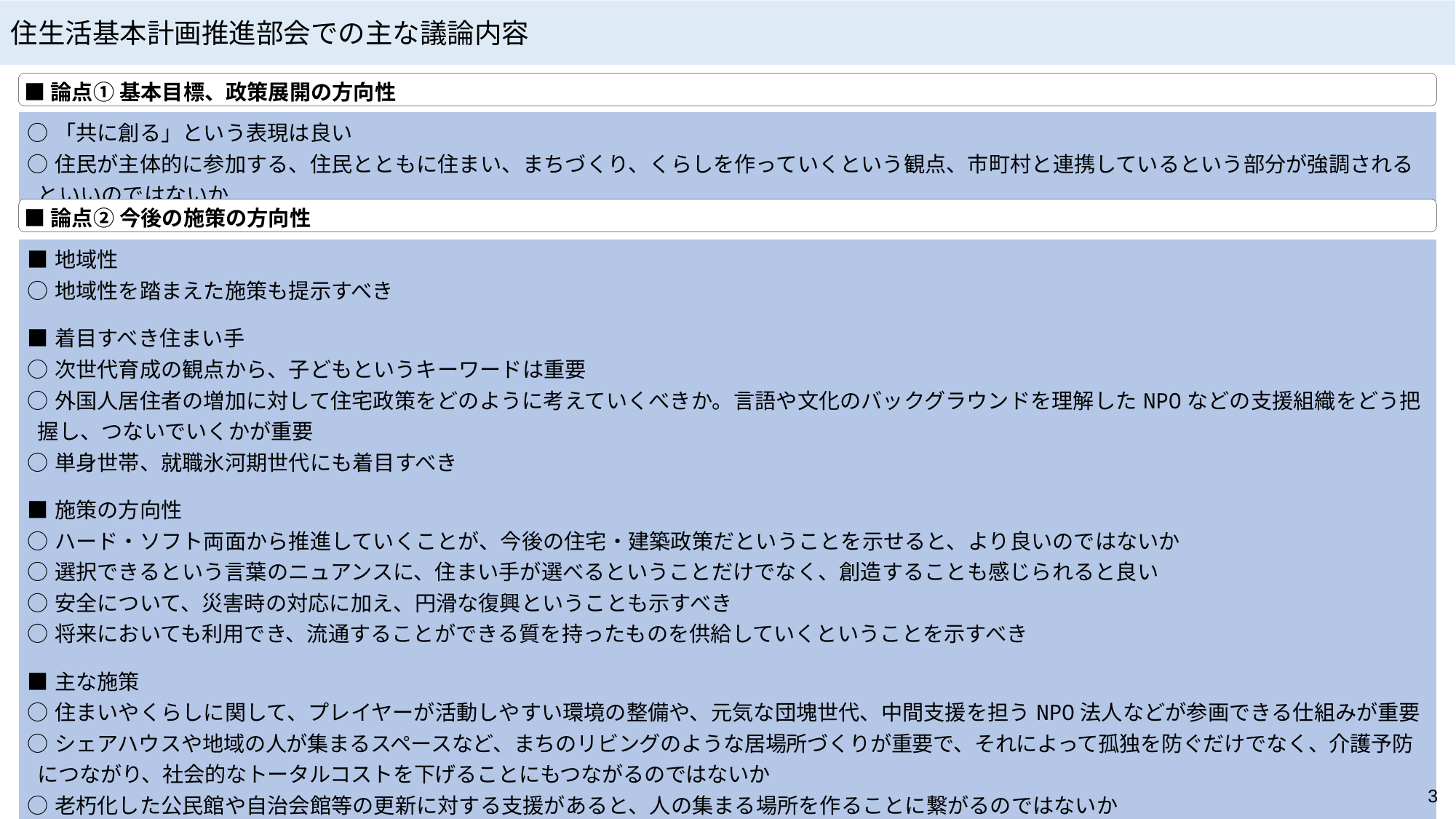

住生活基本計画推進部会での主な議論内容
■論点① 基本目標、政策展開の方向性
| ○「共に創る」という表現は良い ○住民が主体的に参加する、住民とともに住まい、まちづくり、くらしを作っていくという観点、市町村と連携しているという部分が強調されるといいのではないか |
| --- |
■論点② 今後の施策の方向性
| ■地域性 ○地域性を踏まえた施策も提示すべき ■着目すべき住まい手 ○次世代育成の観点から、子どもというキーワードは重要 ○外国人居住者の増加に対して住宅政策をどのように考えていくべきか。言語や文化のバックグラウンドを理解したNPOなどの支援組織をどう把握し、つないでいくかが重要 ○単身世帯、就職氷河期世代にも着目すべき ■施策の方向性 ○ハード・ソフト両面から推進していくことが、今後の住宅・建築政策だということを示せると、より良いのではないか ○選択できるという言葉のニュアンスに、住まい手が選べるということだけでなく、創造することも感じられると良い ○安全について、災害時の対応に加え、円滑な復興ということも示すべき ○将来においても利用でき、流通することができる質を持ったものを供給していくということを示すべき ■主な施策 ○住まいやくらしに関して、プレイヤーが活動しやすい環境の整備や、元気な団塊世代、中間支援を担うNPO法人などが参画できる仕組みが重要 ○シェアハウスや地域の人が集まるスペースなど、まちのリビングのような居場所づくりが重要で、それによって孤独を防ぐだけでなく、介護予防につながり、社会的なトータルコストを下げることにもつながるのではないか ○老朽化した公民館や自治会館等の更新に対する支援があると、人の集まる場所を作ることに繋がるのではないか ○公営住宅の集会所を周辺の地域の人も使えるようにしている事例はある。また、戸建て住宅地には集会所がないところが多いため、うまく空き家を活用する取組を支援していくことは有効な手段の１つではないか ○居場所づくりや豊かで健康なくらしには、空き地の農や緑への活用も重要ではないか |
| --- |
3